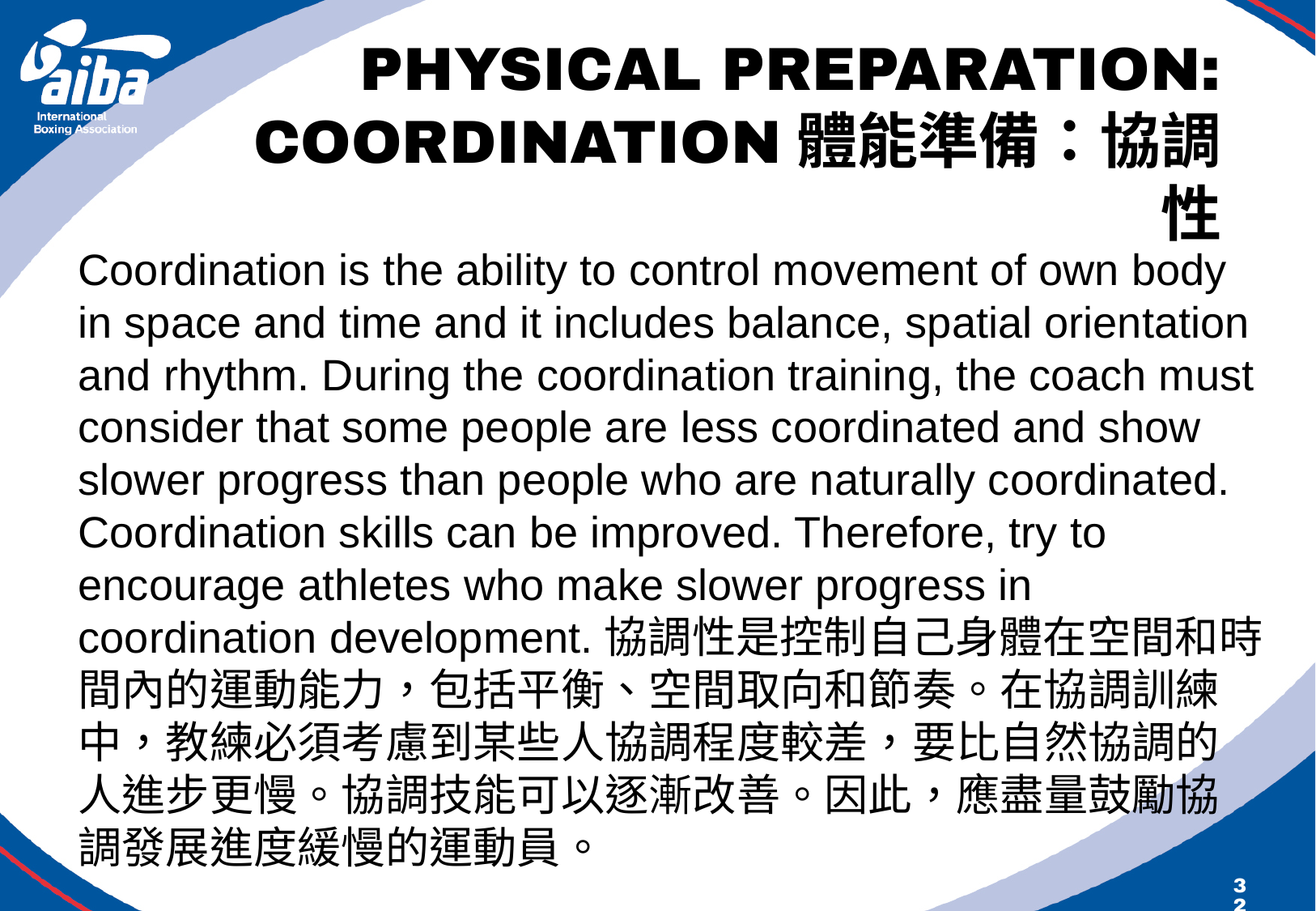

# PHYSICAL PREPARATION: COORDINATION體能準備：協調性
Coordination is the ability to control movement of own body in space and time and it includes balance, spatial orientation and rhythm. During the coordination training, the coach must consider that some people are less coordinated and show slower progress than people who are naturally coordinated. Coordination skills can be improved. Therefore, try to encourage athletes who make slower progress in coordination development.協調性是控制自己身體在空間和時間內的運動能力，包括平衡、空間取向和節奏。在協調訓練中，教練必須考慮到某些人協調程度較差，要比自然協調的人進步更慢。協調技能可以逐漸改善。因此，應盡量鼓勵協調發展進度緩慢的運動員。
329